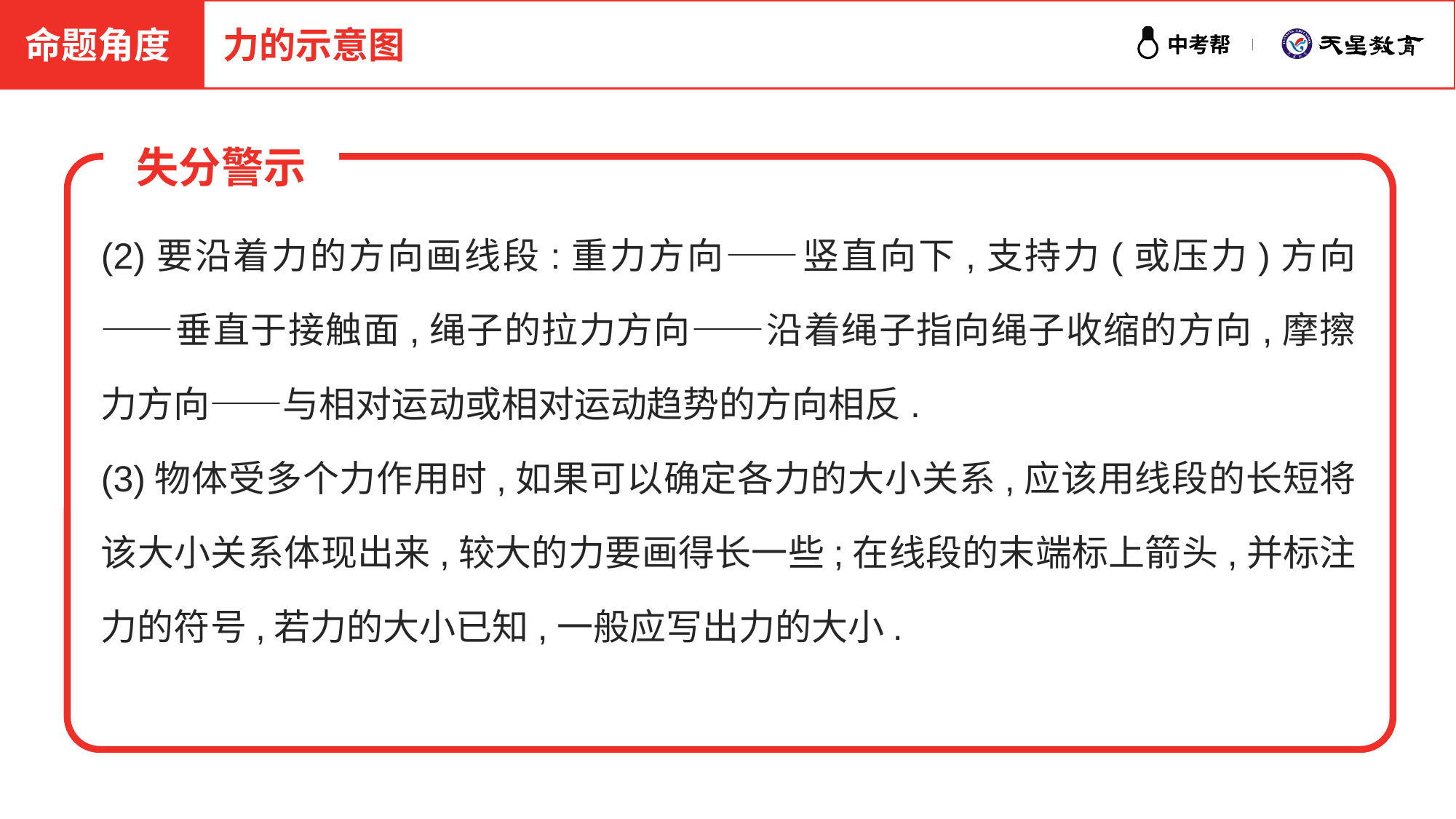

命题角度
力的示意图
失分警示

(2)要沿着力的方向画线段:重力方向——竖直向下,支持力(或压力)方向——垂直于接触面,绳子的拉力方向——沿着绳子指向绳子收缩的方向,摩擦力方向——与相对运动或相对运动趋势的方向相反.
(3)物体受多个力作用时,如果可以确定各力的大小关系,应该用线段的长短将该大小关系体现出来,较大的力要画得长一些;在线段的末端标上箭头,并标注力的符号,若力的大小已知,一般应写出力的大小.